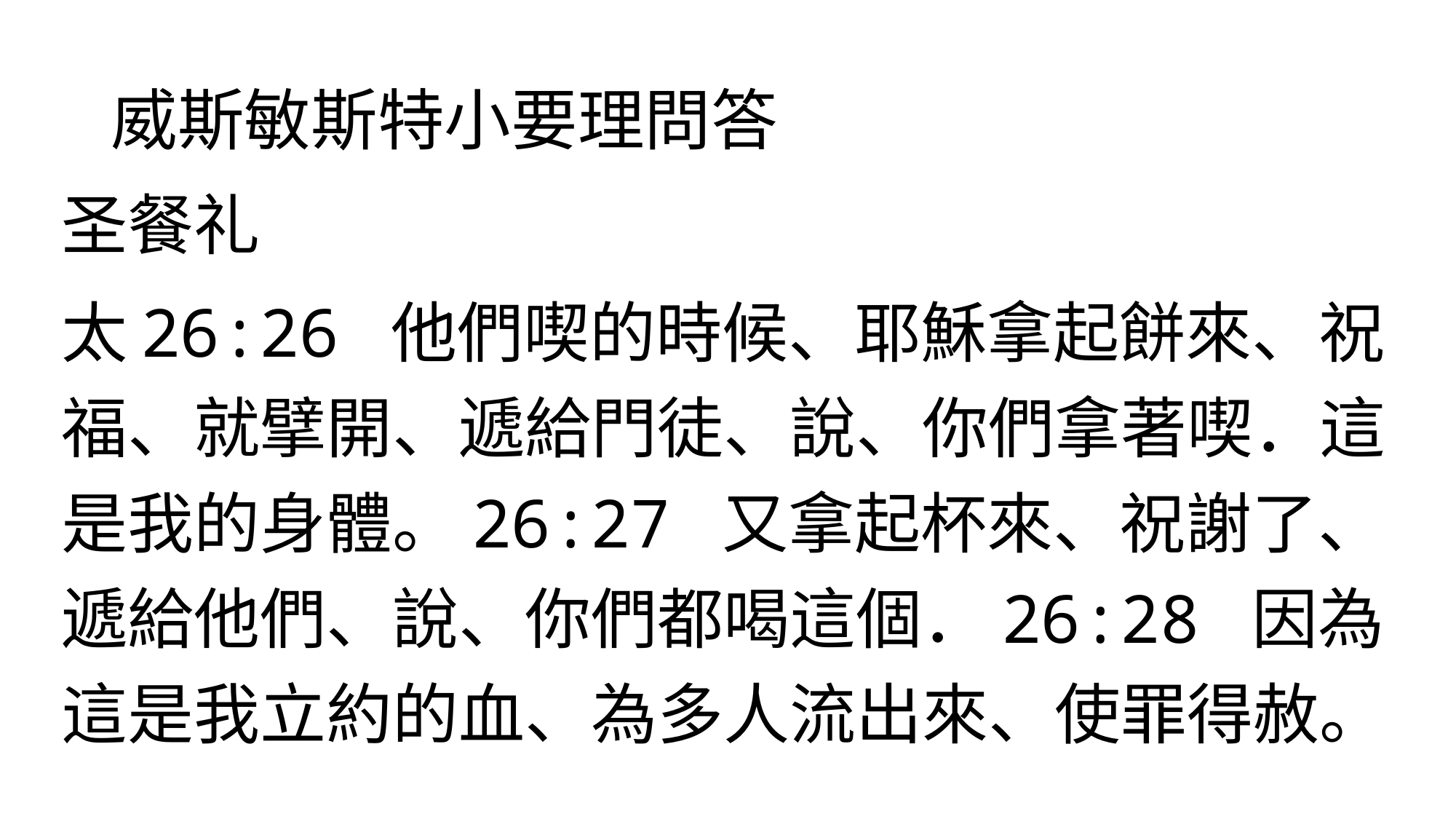

# 威斯敏斯特小要理問答
圣餐礼
太26:26 他們喫的時候、耶穌拿起餅來、祝福、就擘開、遞給門徒、說、你們拿著喫．這是我的身體。26:27 又拿起杯來、祝謝了、遞給他們、說、你們都喝這個．26:28 因為這是我立約的血、為多人流出來、使罪得赦。